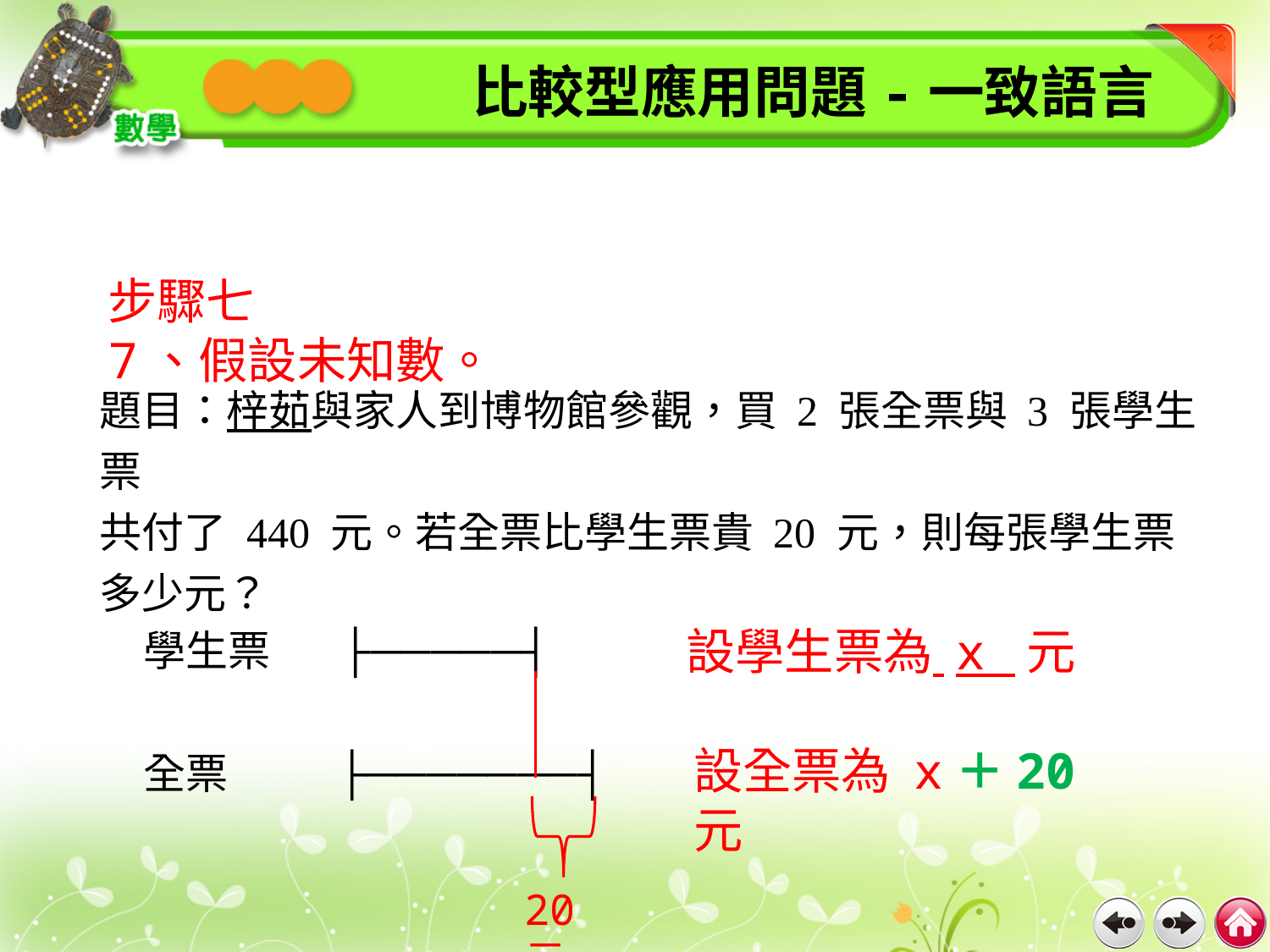

比較型應用問題-一致語言
步驟七
7、假設未知數。
題目：梓茹與家人到博物館參觀，買 2 張全票與 3 張學生票
共付了 440 元。若全票比學生票貴 20 元，則每張學生票多少元？
設學生票為 x 元
├─────┤
學生票

20元
設全票為 x＋20元
├───────┤
全票